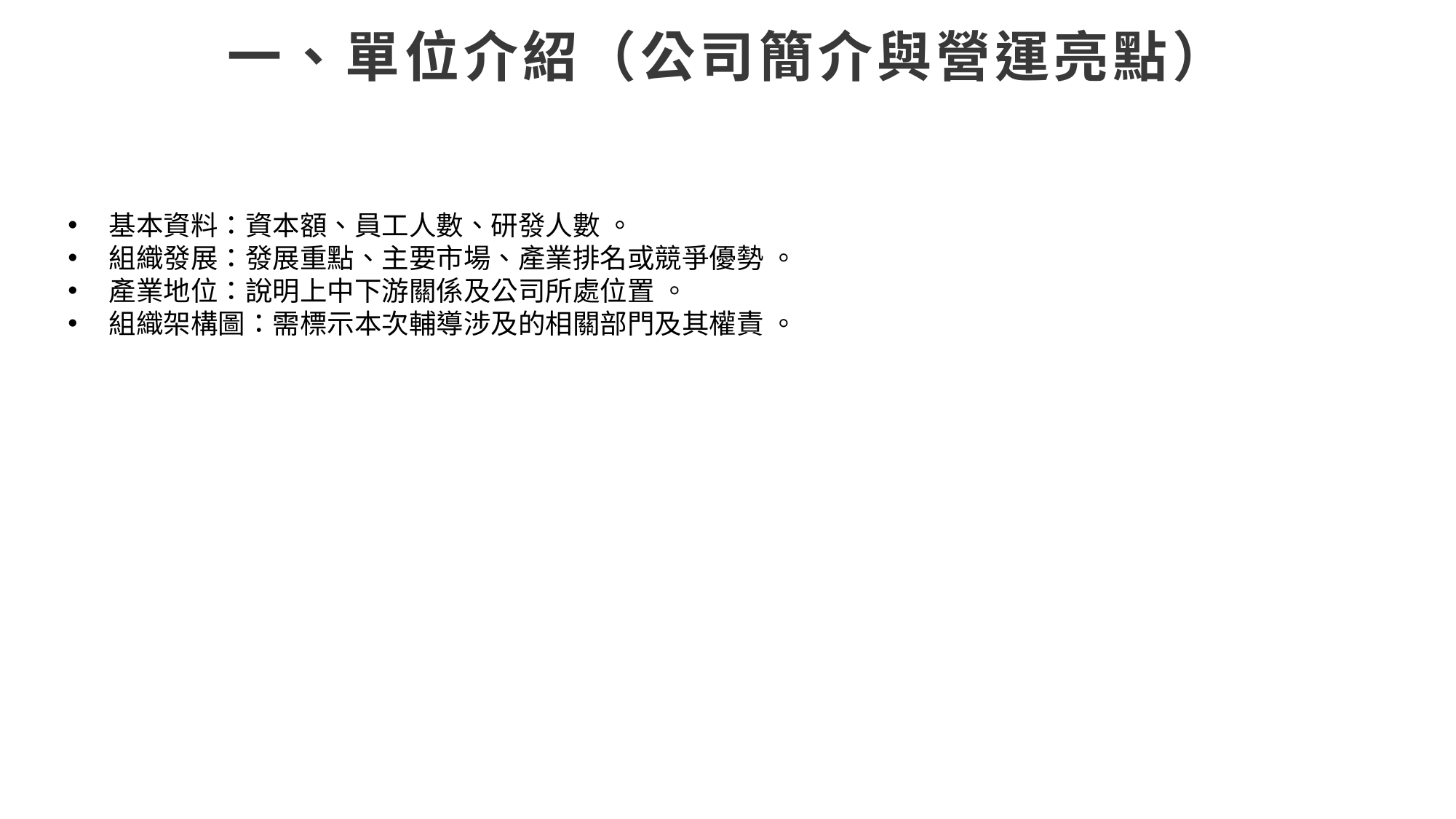

# 一、單位介紹（公司簡介與營運亮點）
基本資料：資本額、員工人數、研發人數 。
組織發展：發展重點、主要市場、產業排名或競爭優勢 。
產業地位：說明上中下游關係及公司所處位置 。
組織架構圖：需標示本次輔導涉及的相關部門及其權責 。